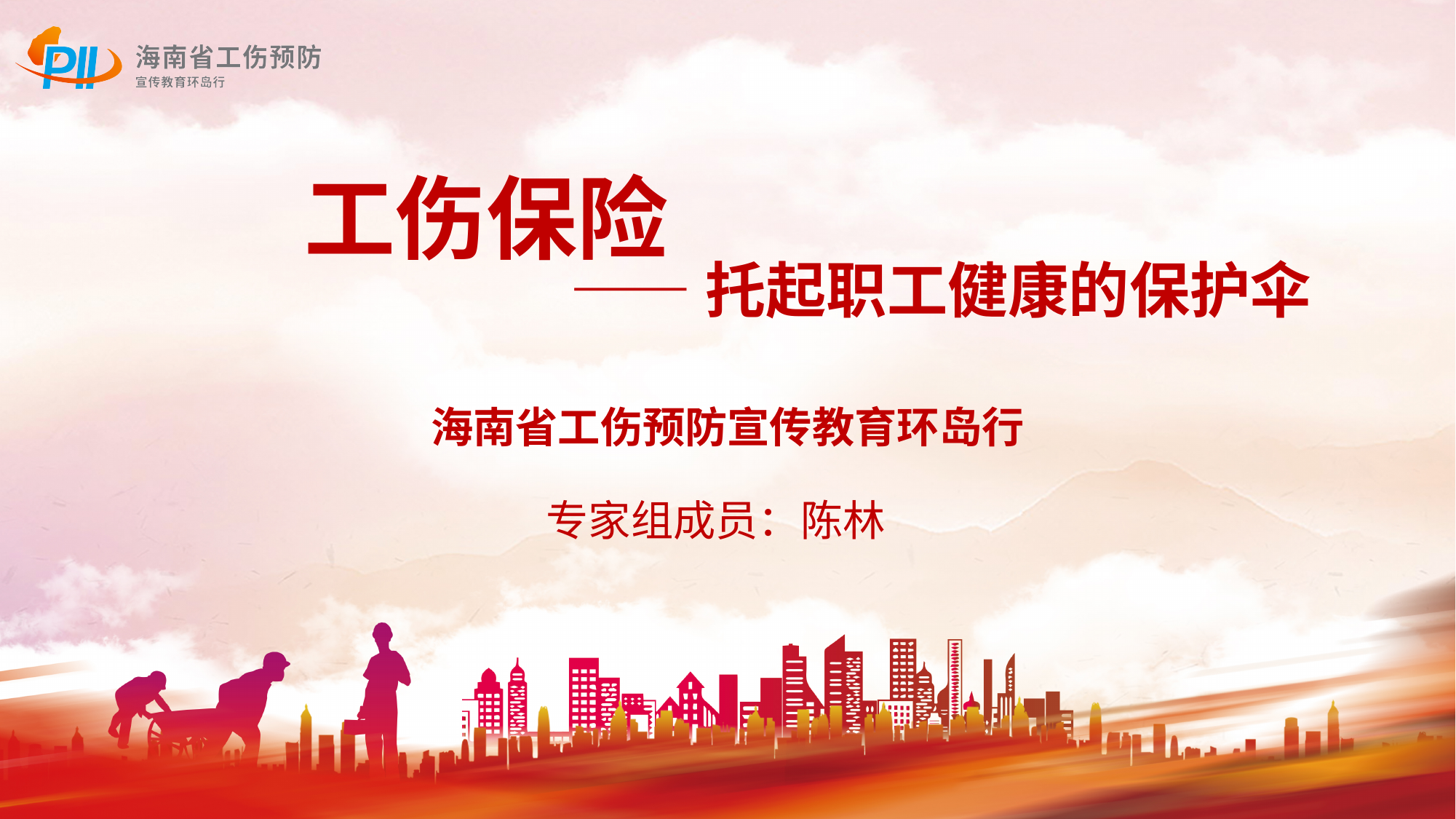

工伤保险
——托起职工健康的保护伞
海南省工伤预防宣传教育环岛行
专家组成员：陈林